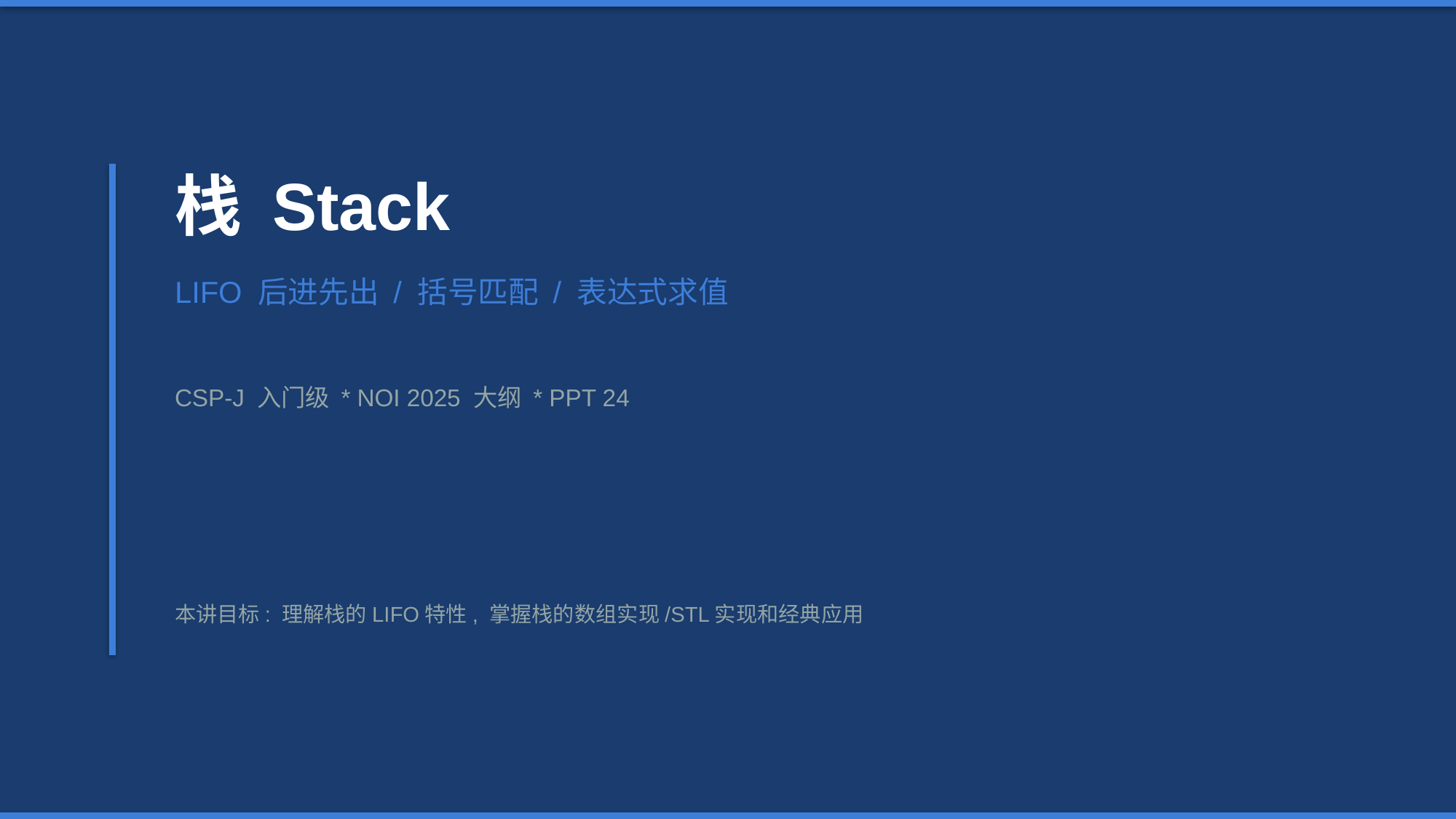

栈 Stack
LIFO 后进先出 / 括号匹配 / 表达式求值
CSP-J 入门级 * NOI 2025 大纲 * PPT 24
本讲目标: 理解栈的LIFO特性, 掌握栈的数组实现/STL实现和经典应用